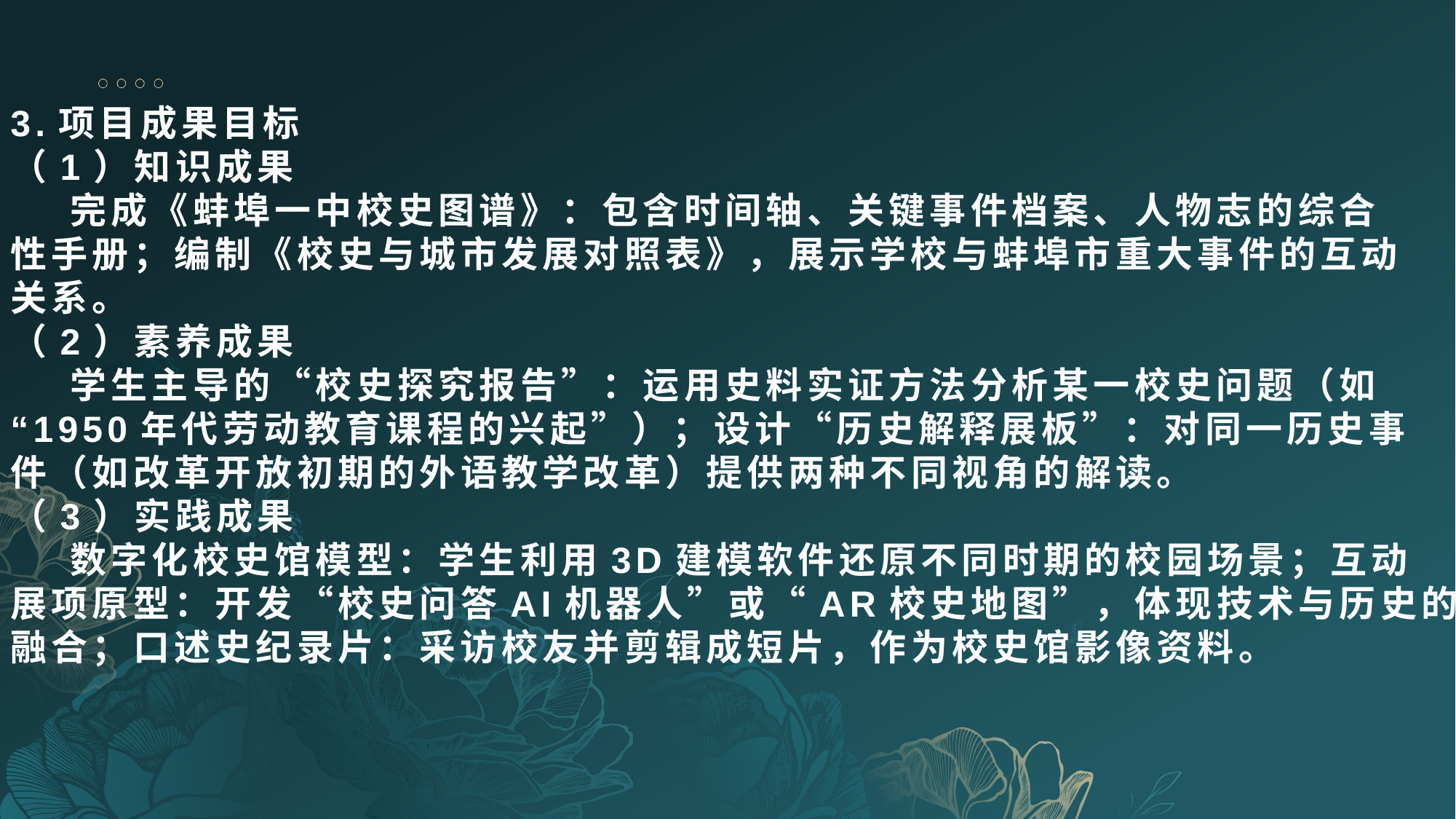

3.项目成果目标
（1）知识成果
    完成《蚌埠一中校史图谱》：包含时间轴、关键事件档案、人物志的综合
性手册；编制《校史与城市发展对照表》，展示学校与蚌埠市重大事件的互动
关系。
（2）素养成果
    学生主导的“校史探究报告”：运用史料实证方法分析某一校史问题（如
“1950年代劳动教育课程的兴起”）；设计“历史解释展板”：对同一历史事
件（如改革开放初期的外语教学改革）提供两种不同视角的解读。
（3）实践成果
    数字化校史馆模型：学生利用3D建模软件还原不同时期的校园场景；互动
展项原型：开发“校史问答AI机器人”或“AR校史地图”，体现技术与历史的
融合；口述史纪录片：采访校友并剪辑成短片，作为校史馆影像资料。